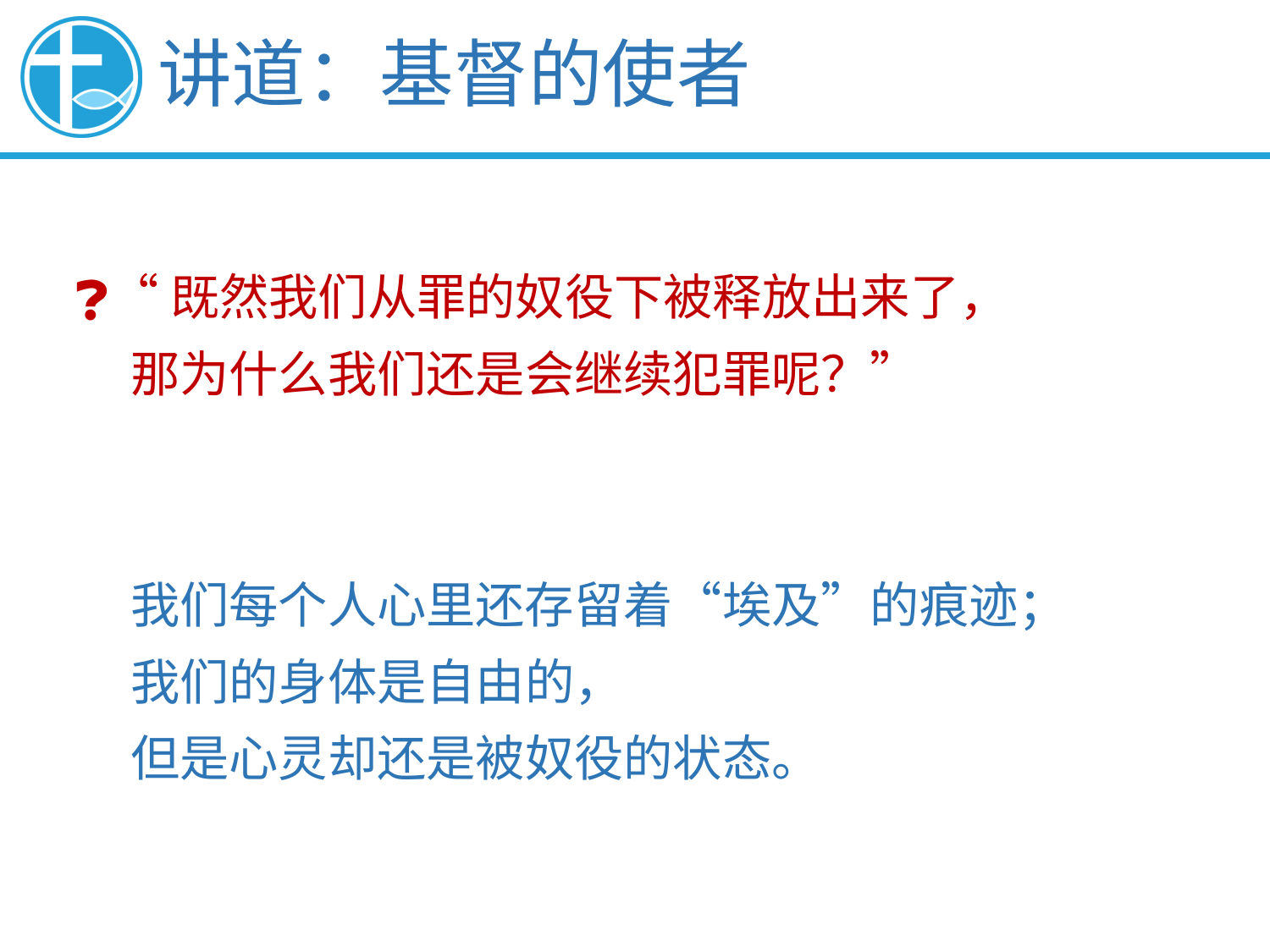

讲道：基督的使者

❓“既然我们从罪的奴役下被释放出来了，
    那为什么我们还是会继续犯罪呢？”

    我们每个人心里还存留着“埃及”的痕迹；
    我们的身体是自由的，
    但是心灵却还是被奴役的状态。